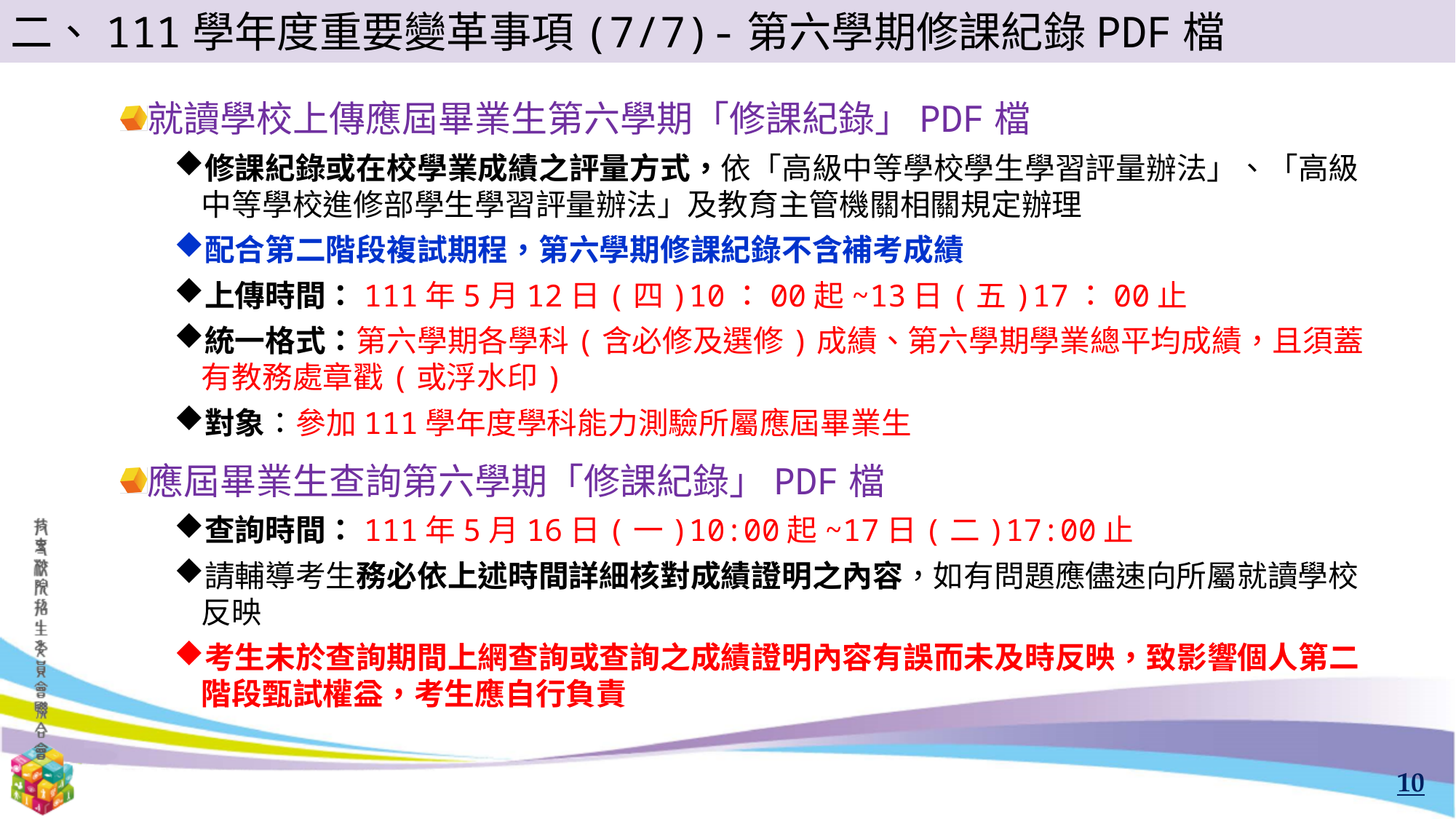

二、111學年度重要變革事項(7/7)-第六學期修課紀錄PDF檔
就讀學校上傳應屆畢業生第六學期「修課紀錄」PDF檔
修課紀錄或在校學業成績之評量方式，依「高級中等學校學生學習評量辦法」、「高級中等學校進修部學生學習評量辦法」及教育主管機關相關規定辦理
配合第二階段複試期程，第六學期修課紀錄不含補考成績
上傳時間：111年5月12日(四)10：00起~13日(五)17：00止
統一格式：第六學期各學科(含必修及選修)成績、第六學期學業總平均成績，且須蓋有教務處章戳(或浮水印)
對象：參加111學年度學科能力測驗所屬應屆畢業生
應屆畢業生查詢第六學期「修課紀錄」PDF檔
查詢時間：111年5月16日(一)10:00起~17日(二)17:00止
請輔導考生務必依上述時間詳細核對成績證明之內容，如有問題應儘速向所屬就讀學校反映
考生未於查詢期間上網查詢或查詢之成績證明內容有誤而未及時反映，致影響個人第二階段甄試權益，考生應自行負責
10